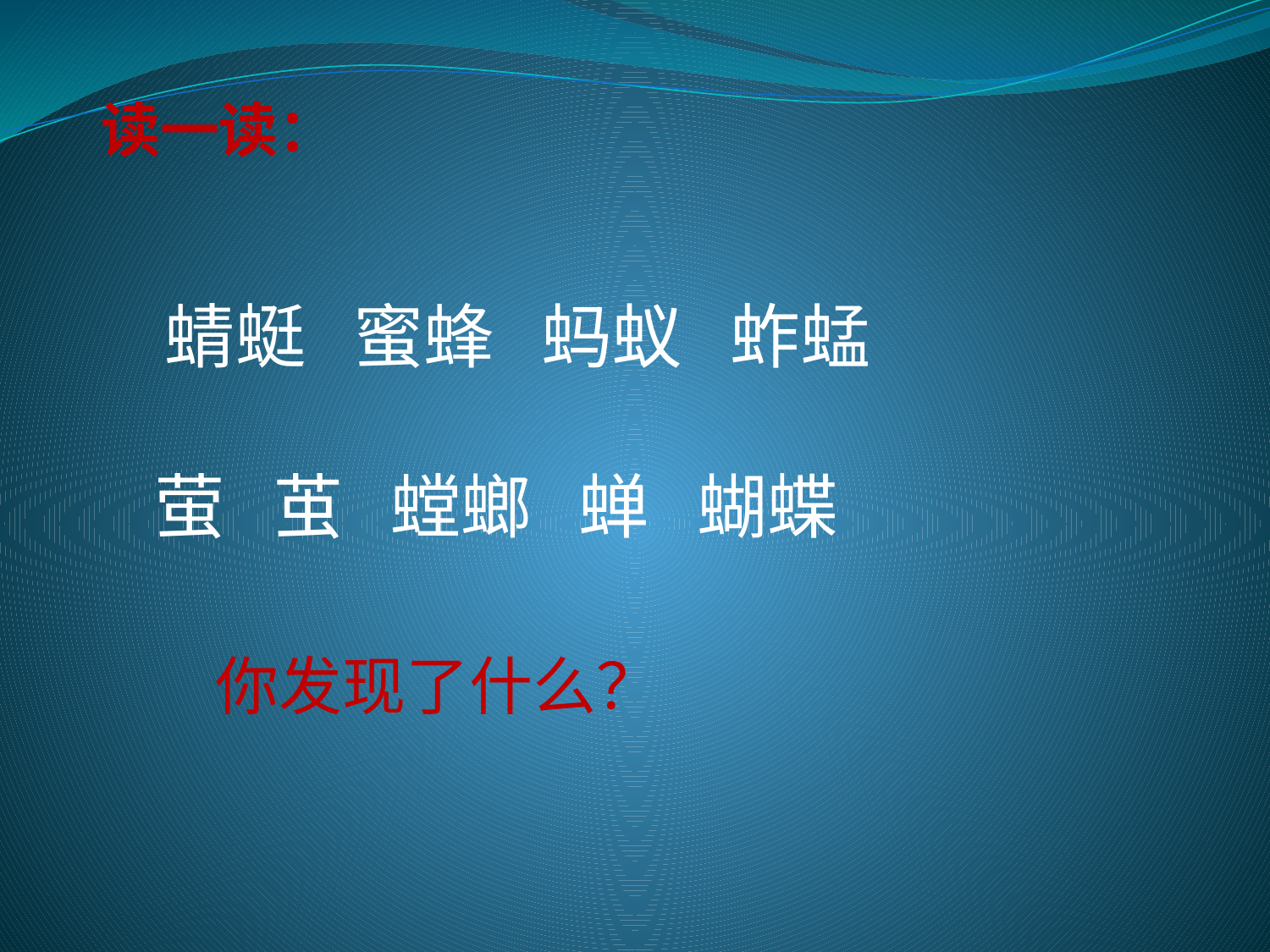

读一读：
蜻蜓   蜜蜂   蚂蚁   蚱蜢
萤   茧   螳螂   蝉   蝴蝶
你发现了什么？